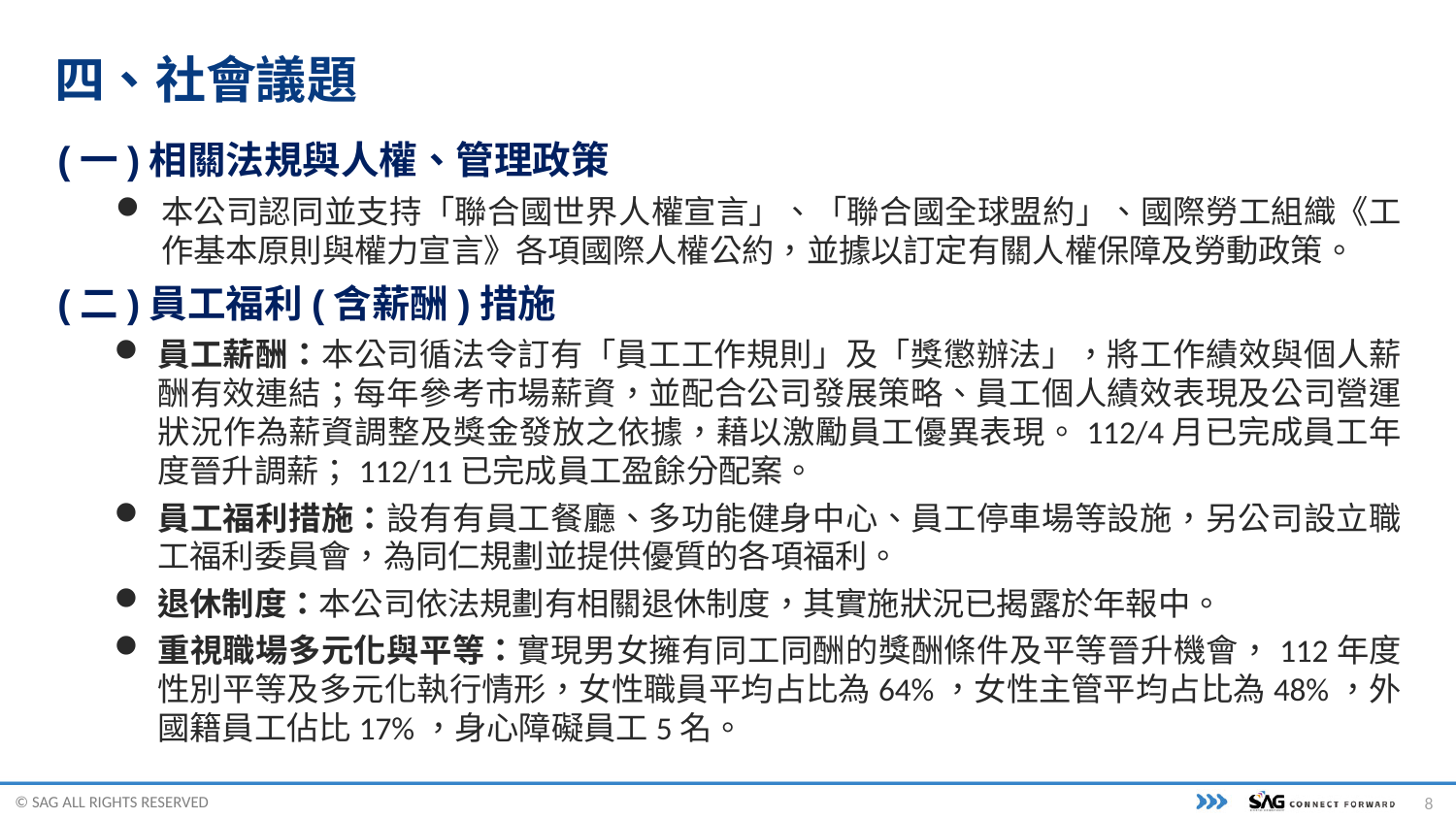

# 四、社會議題
(一)相關法規與人權、管理政策
本公司認同並支持「聯合國世界人權宣言」、「聯合國全球盟約」、國際勞工組織《工作基本原則與權力宣言》各項國際人權公約，並據以訂定有關人權保障及勞動政策。
(二)員工福利(含薪酬)措施
員工薪酬：本公司循法令訂有「員工工作規則」及「獎懲辦法」，將工作績效與個人薪酬有效連結；每年參考市場薪資，並配合公司發展策略、員工個人績效表現及公司營運狀況作為薪資調整及獎金發放之依據，藉以激勵員工優異表現。112/4月已完成員工年度晉升調薪；112/11已完成員工盈餘分配案。
員工福利措施：設有有員工餐廳、多功能健身中心、員工停車場等設施，另公司設立職工福利委員會，為同仁規劃並提供優質的各項福利。
退休制度：本公司依法規劃有相關退休制度，其實施狀況已揭露於年報中。
重視職場多元化與平等：實現男女擁有同工同酬的獎酬條件及平等晉升機會，112年度性別平等及多元化執行情形，女性職員平均占比為64%，女性主管平均占比為48%，外國籍員工佔比17%，身心障礙員工5名。